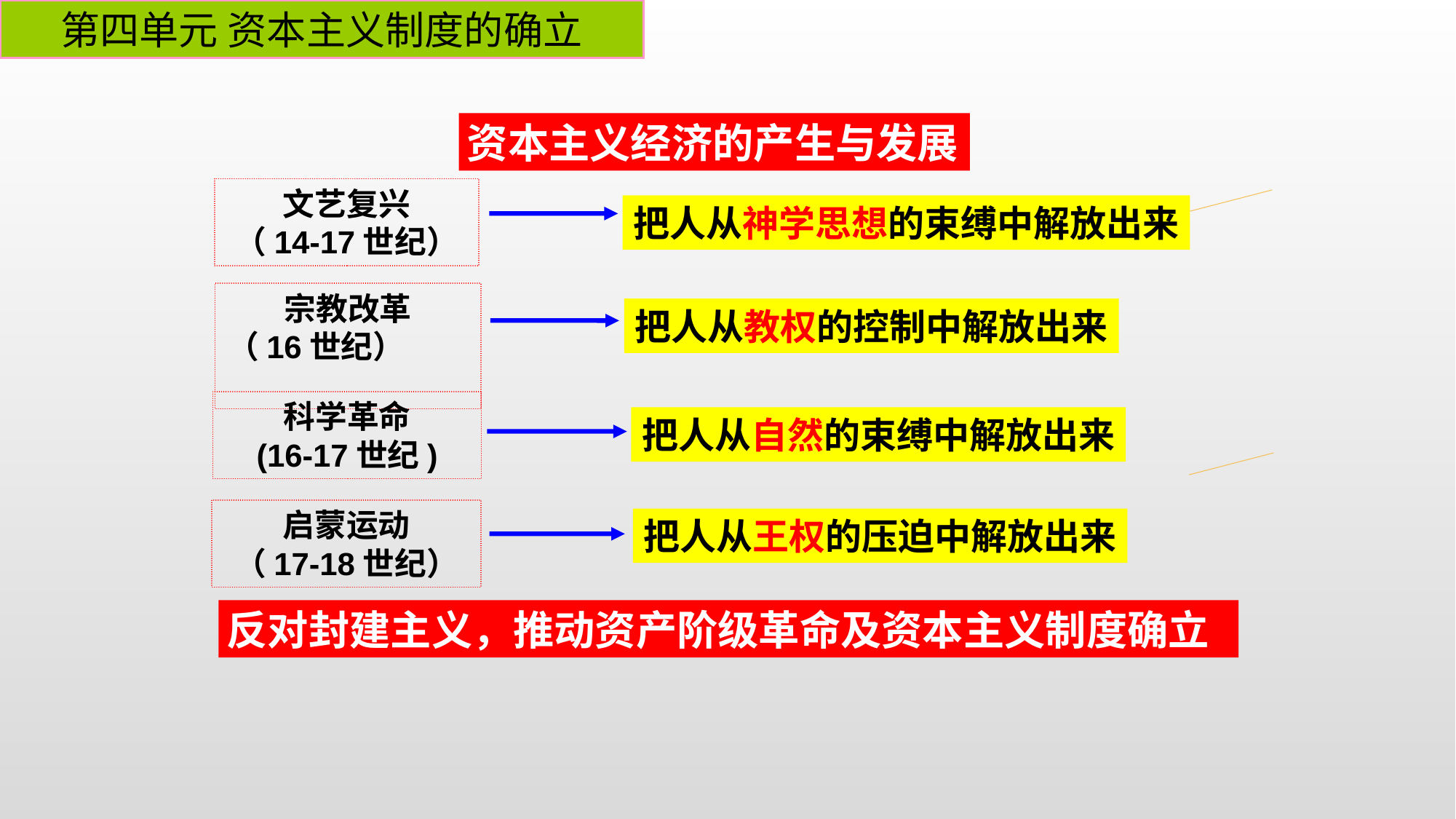

第四单元 资本主义制度的确立
资本主义经济的产生与发展
文艺复兴
（14-17世纪）

把人从神学思想的束缚中解放出来
宗教改革
（16世纪）
把人从教权的控制中解放出来

科学革命
(16-17世纪)
把人从自然的束缚中解放出来

启蒙运动
（17-18世纪）
把人从王权的压迫中解放出来

反对封建主义，推动资产阶级革命及资本主义制度确立